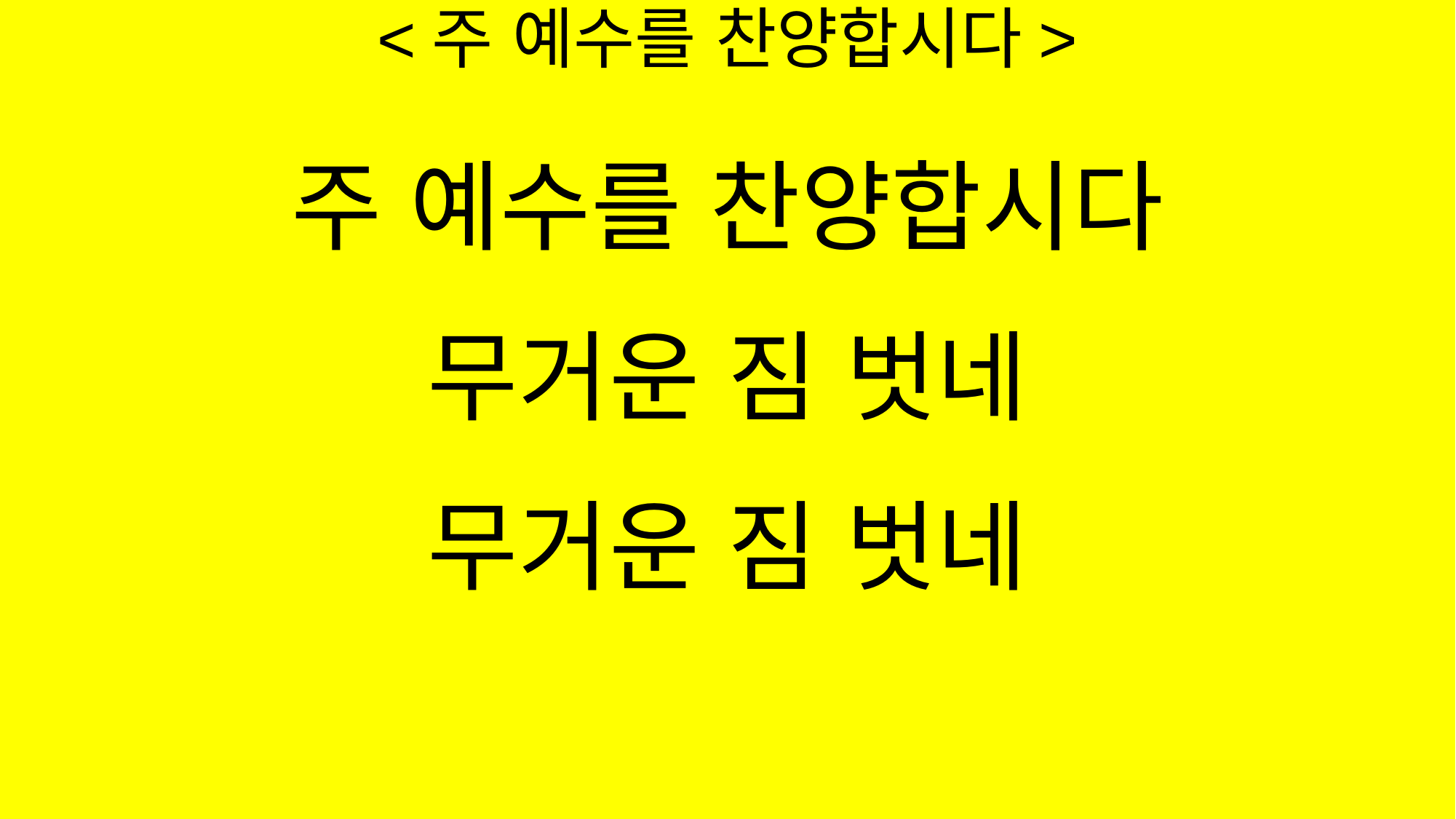

# <주 예수를 찬양합시다>
주 예수를 찬양합시다

무거운 짐 벗네

무거운 짐 벗네